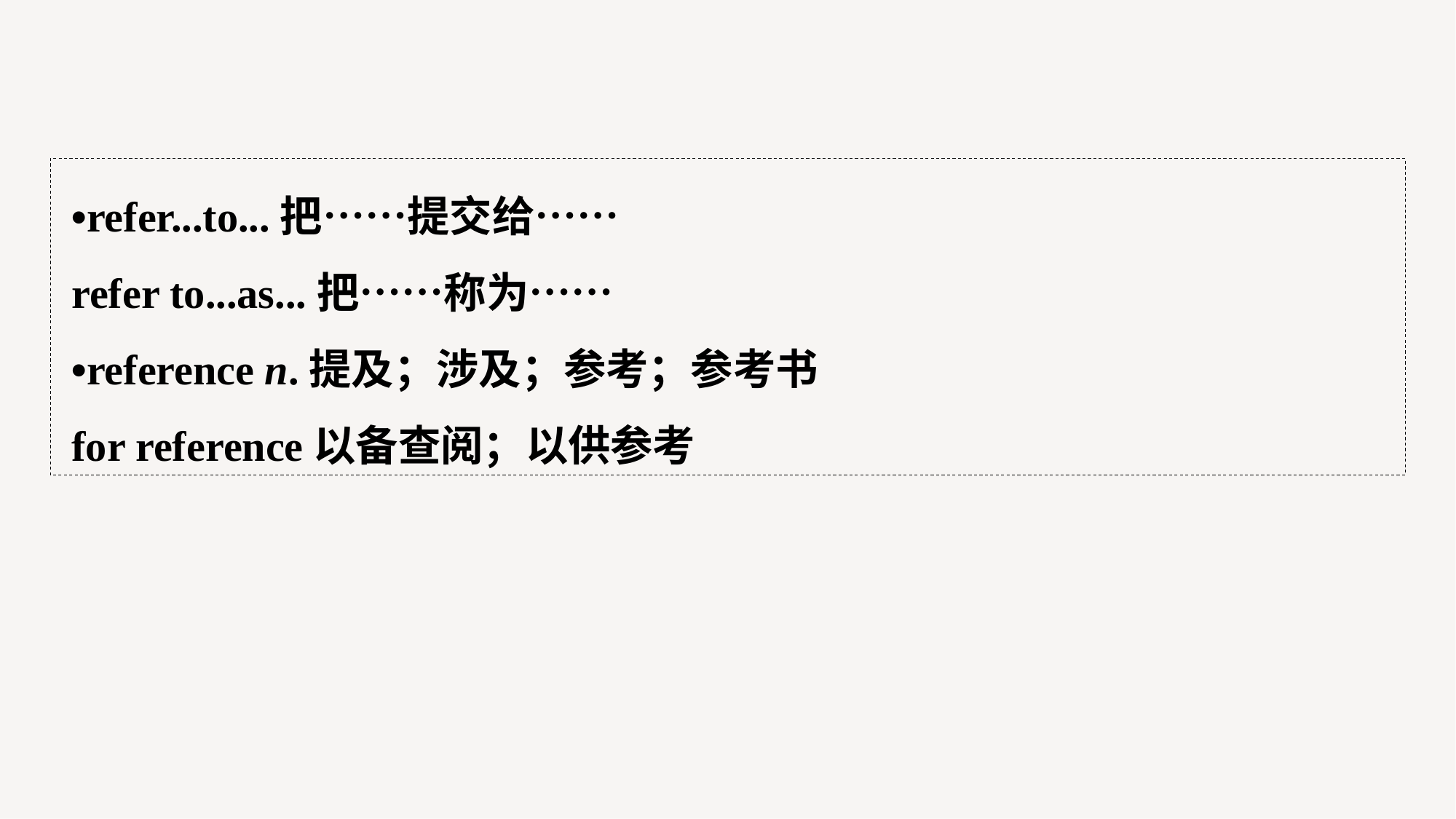

•refer...to...把……提交给……
refer to...as...把……称为……
•reference n.提及；涉及；参考；参考书
for reference以备查阅；以供参考